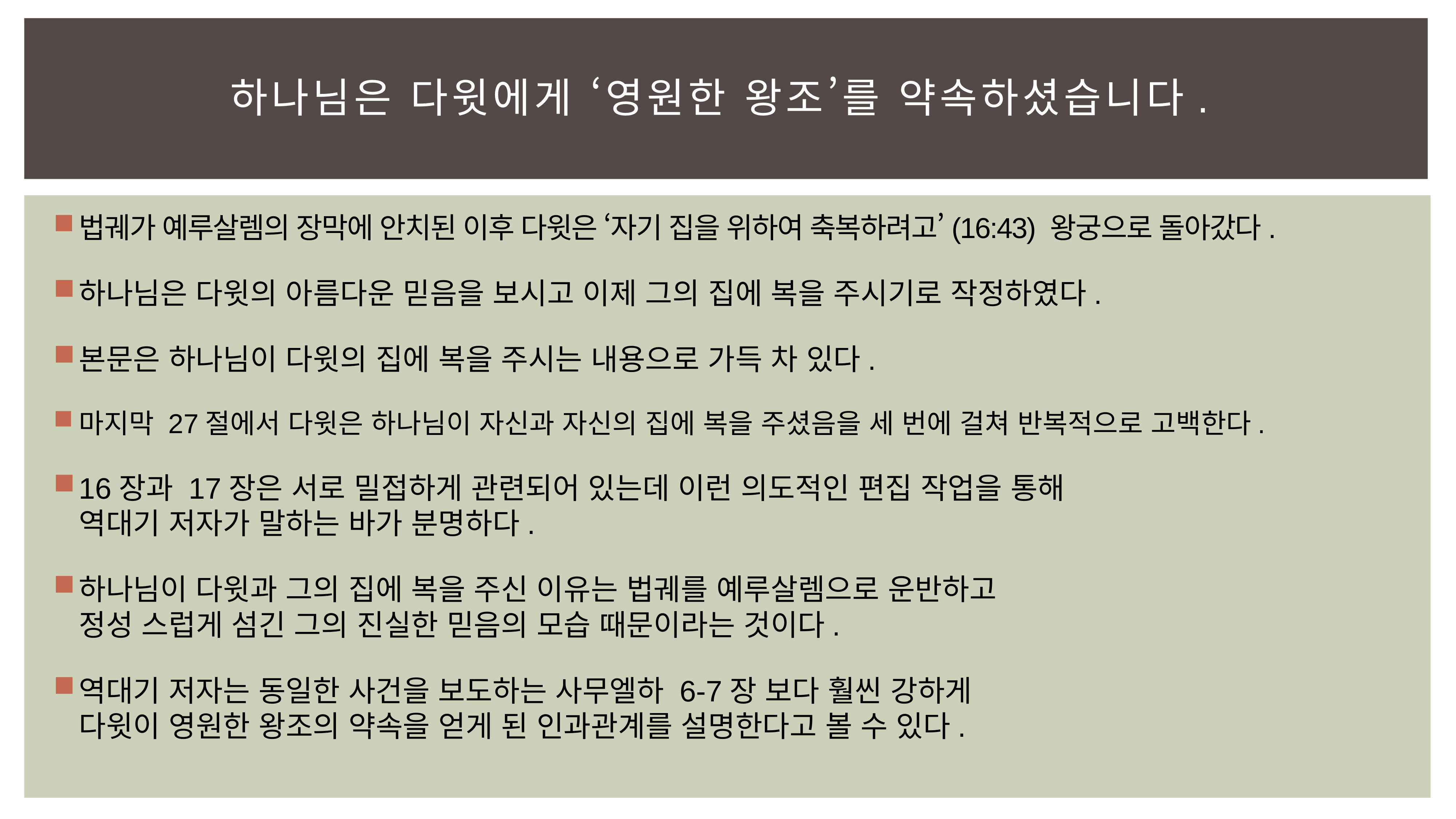

# 하나님은 다윗에게 ‘영원한 왕조’를 약속하셨습니다.

법궤가 예루살렘의 장막에 안치된 이후 다윗은 ‘자기 집을 위하여 축복하려고’(16:43) 왕궁으로 돌아갔다.
하나님은 다윗의 아름다운 믿음을 보시고 이제 그의 집에 복을 주시기로 작정하였다.
본문은 하나님이 다윗의 집에 복을 주시는 내용으로 가득 차 있다.
마지막 27절에서 다윗은 하나님이 자신과 자신의 집에 복을 주셨음을 세 번에 걸쳐 반복적으로 고백한다.
16장과 17장은 서로 밀접하게 관련되어 있는데 이런 의도적인 편집 작업을 통해
역대기 저자가 말하는 바가 분명하다.
하나님이 다윗과 그의 집에 복을 주신 이유는 법궤를 예루살렘으로 운반하고
정성 스럽게 섬긴 그의 진실한 믿음의 모습 때문이라는 것이다.
역대기 저자는 동일한 사건을 보도하는 사무엘하 6-7장 보다 훨씬 강하게
다윗이 영원한 왕조의 약속을 얻게 된 인과관계를 설명한다고 볼 수 있다.